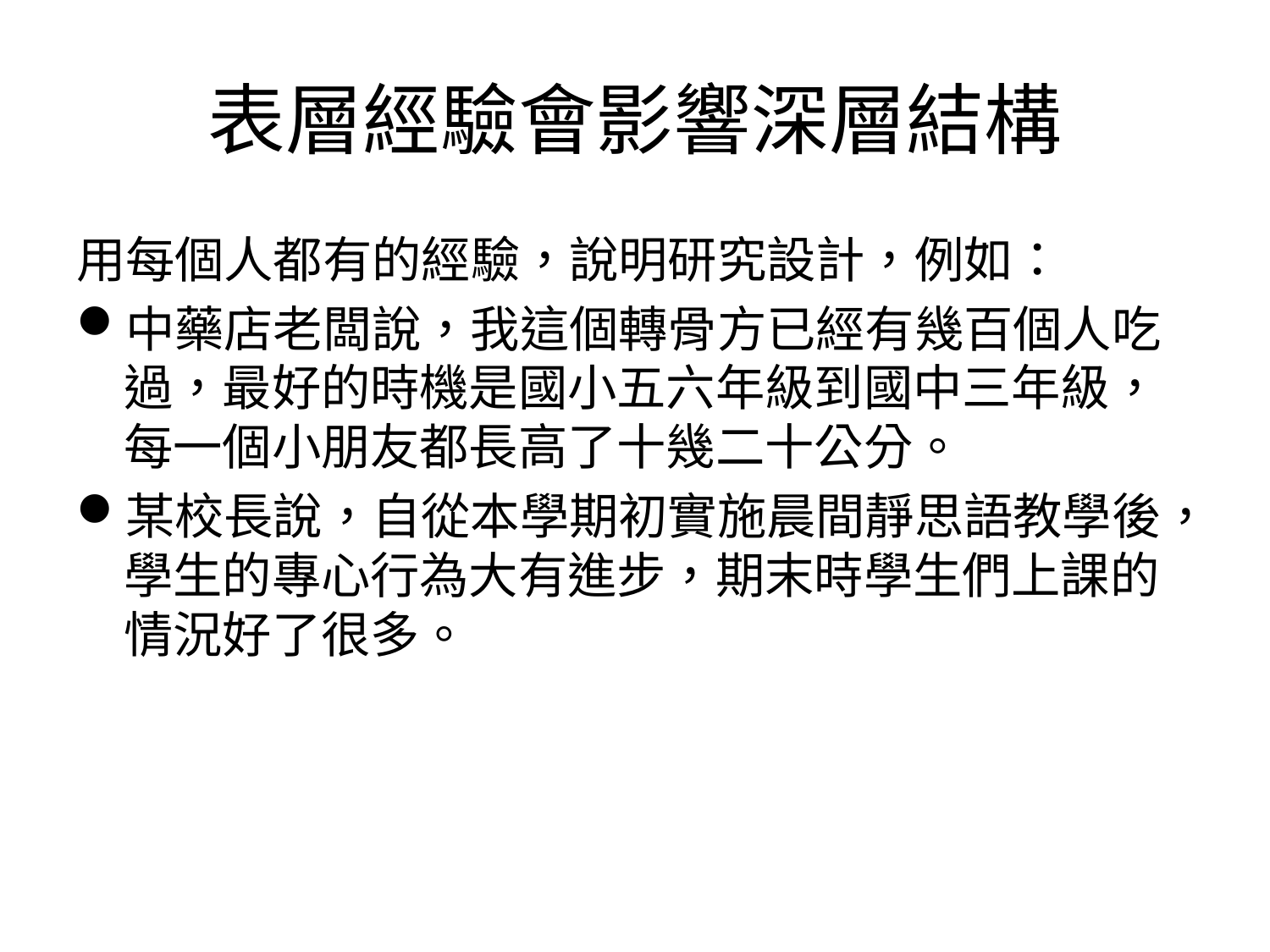

# 表層經驗會影響深層結構
用每個人都有的經驗，說明研究設計，例如：
中藥店老闆說，我這個轉骨方已經有幾百個人吃過，最好的時機是國小五六年級到國中三年級，每一個小朋友都長高了十幾二十公分。
某校長說，自從本學期初實施晨間靜思語教學後，學生的專心行為大有進步，期末時學生們上課的情況好了很多。